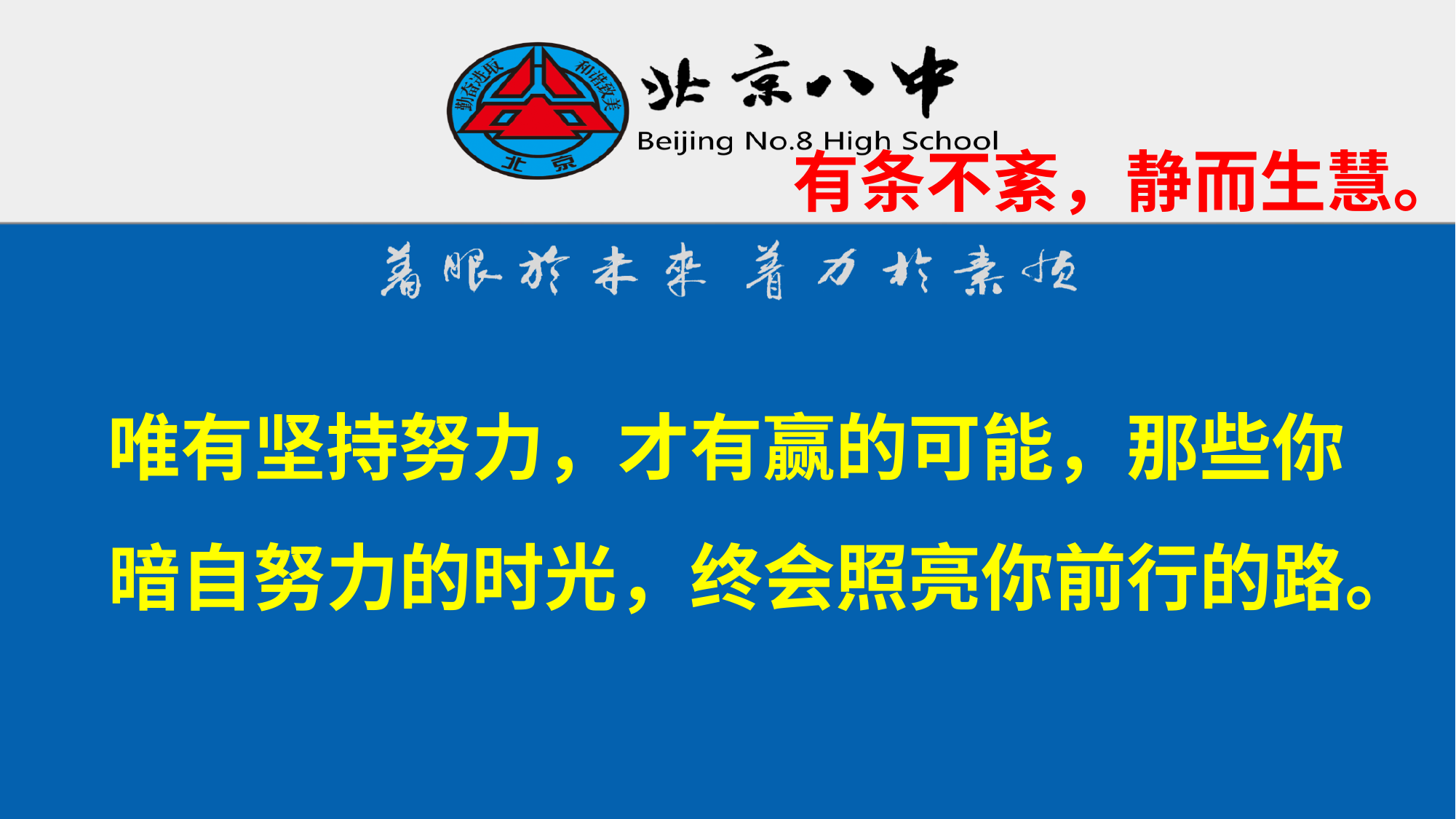

有条不紊，静而生慧。
唯有坚持努力，才有赢的可能，那些你暗自努力的时光，终会照亮你前行的路。